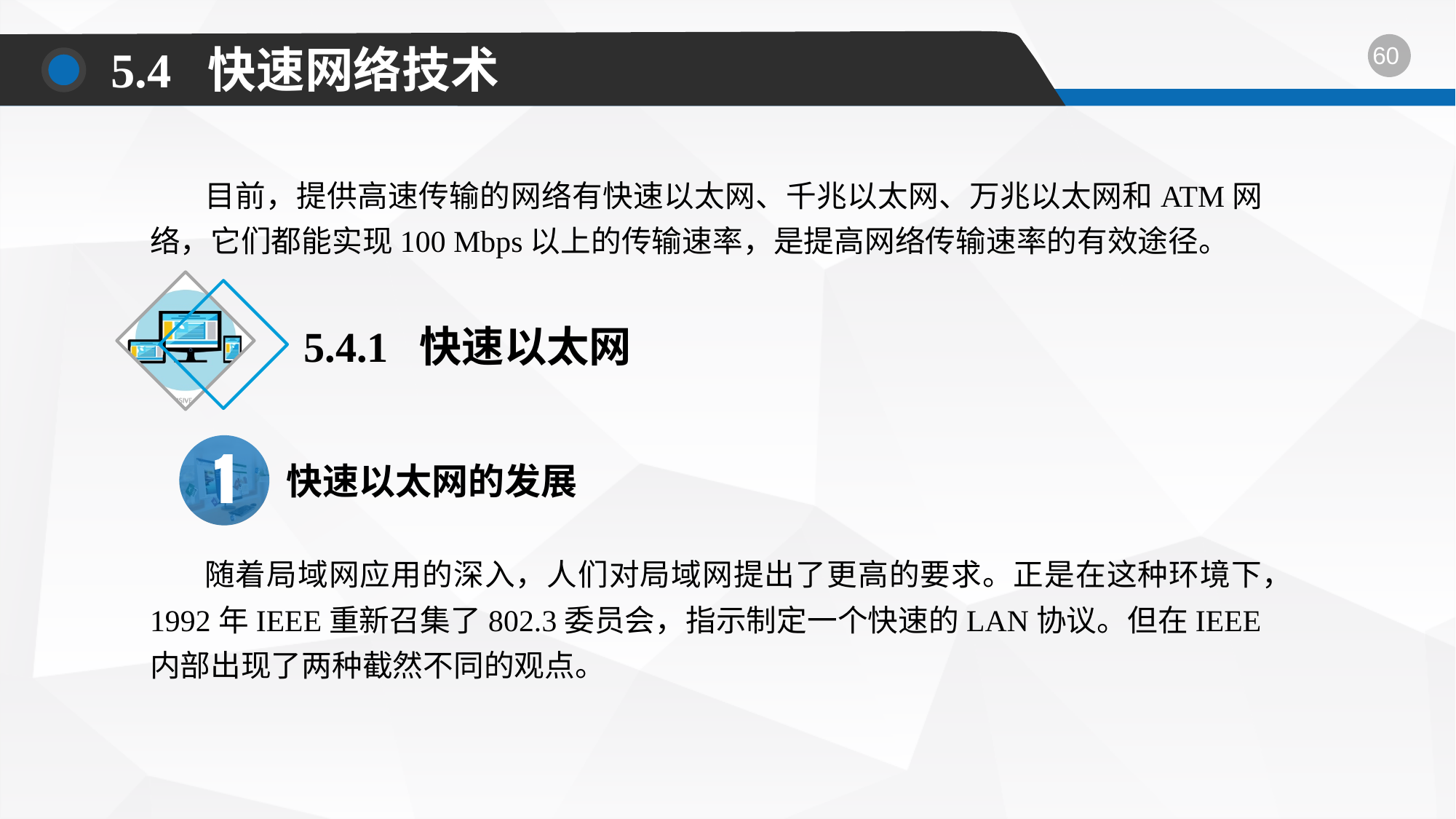

5.4  快速网络技术
目前，提供高速传输的网络有快速以太网、千兆以太网、万兆以太网和ATM网络，它们都能实现100 Mbps以上的传输速率，是提高网络传输速率的有效途径。

5.4.1  快速以太网

1
快速以太网的发展
随着局域网应用的深入，人们对局域网提出了更高的要求。正是在这种环境下，1992年IEEE重新召集了802.3委员会，指示制定一个快速的LAN协议。但在IEEE内部出现了两种截然不同的观点。